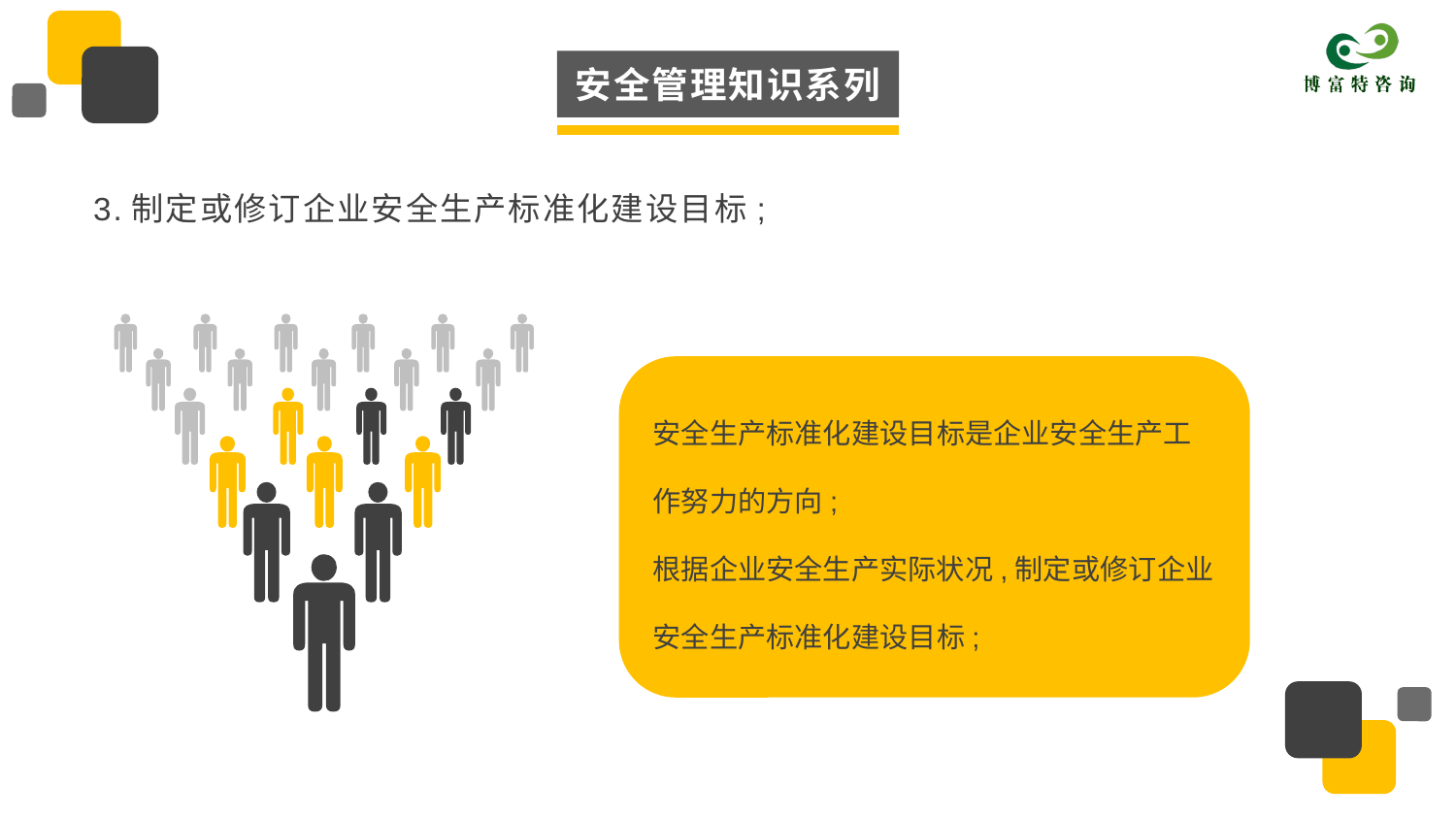

安全管理知识系列
3.制定或修订企业安全生产标准化建设目标;

安全生产标准化建设目标是企业安全生产工
作努力的方向;
根据企业安全生产实际状况,制定或修订企业
安全生产标准化建设目标;